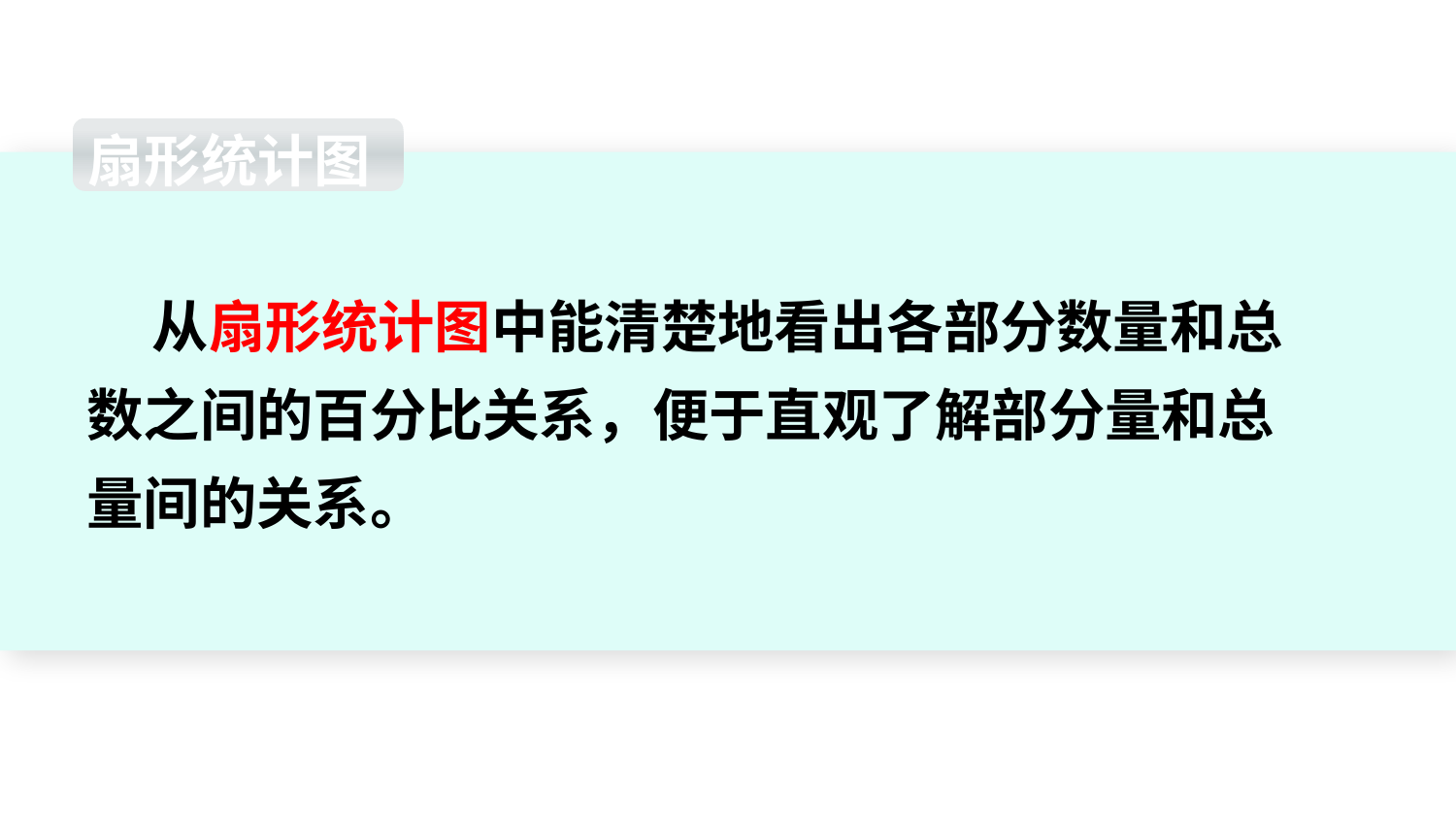

扇形统计图
    从扇形统计图中能清楚地看出各部分数量和总数之间的百分比关系，便于直观了解部分量和总量间的关系。